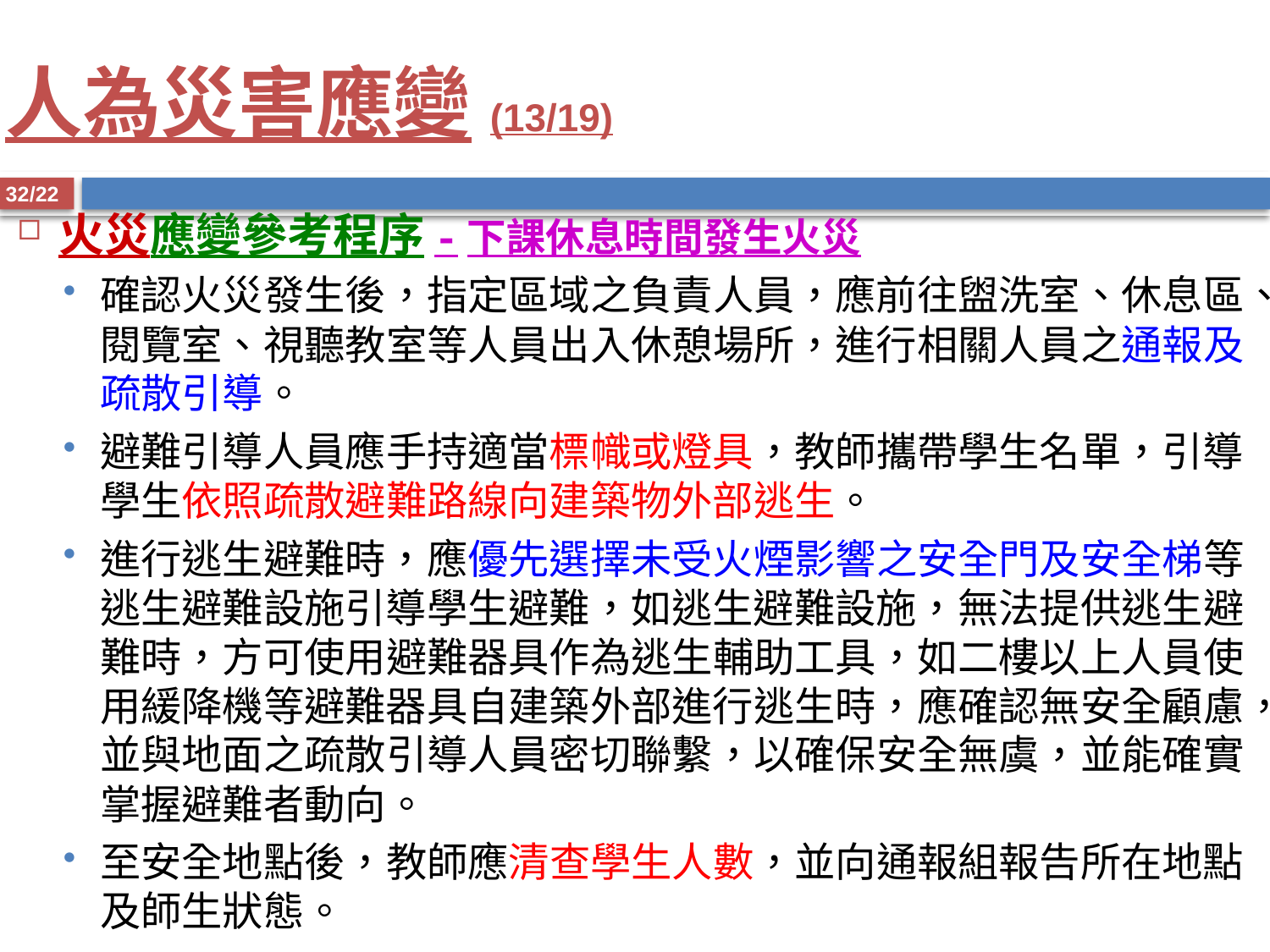

# 人為災害應變(13/19)
32/22
火災應變參考程序-下課休息時間發生火災
確認火災發生後，指定區域之負責人員，應前往盥洗室、休息區、閱覽室、視聽教室等人員出入休憩場所，進行相關人員之通報及疏散引導。
避難引導人員應手持適當標幟或燈具，教師攜帶學生名單，引導學生依照疏散避難路線向建築物外部逃生。
進行逃生避難時，應優先選擇未受火煙影響之安全門及安全梯等逃生避難設施引導學生避難，如逃生避難設施，無法提供逃生避難時，方可使用避難器具作為逃生輔助工具，如二樓以上人員使用緩降機等避難器具自建築外部進行逃生時，應確認無安全顧慮，並與地面之疏散引導人員密切聯繫，以確保安全無虞，並能確實掌握避難者動向。
至安全地點後，教師應清查學生人數，並向通報組報告所在地點及師生狀態。